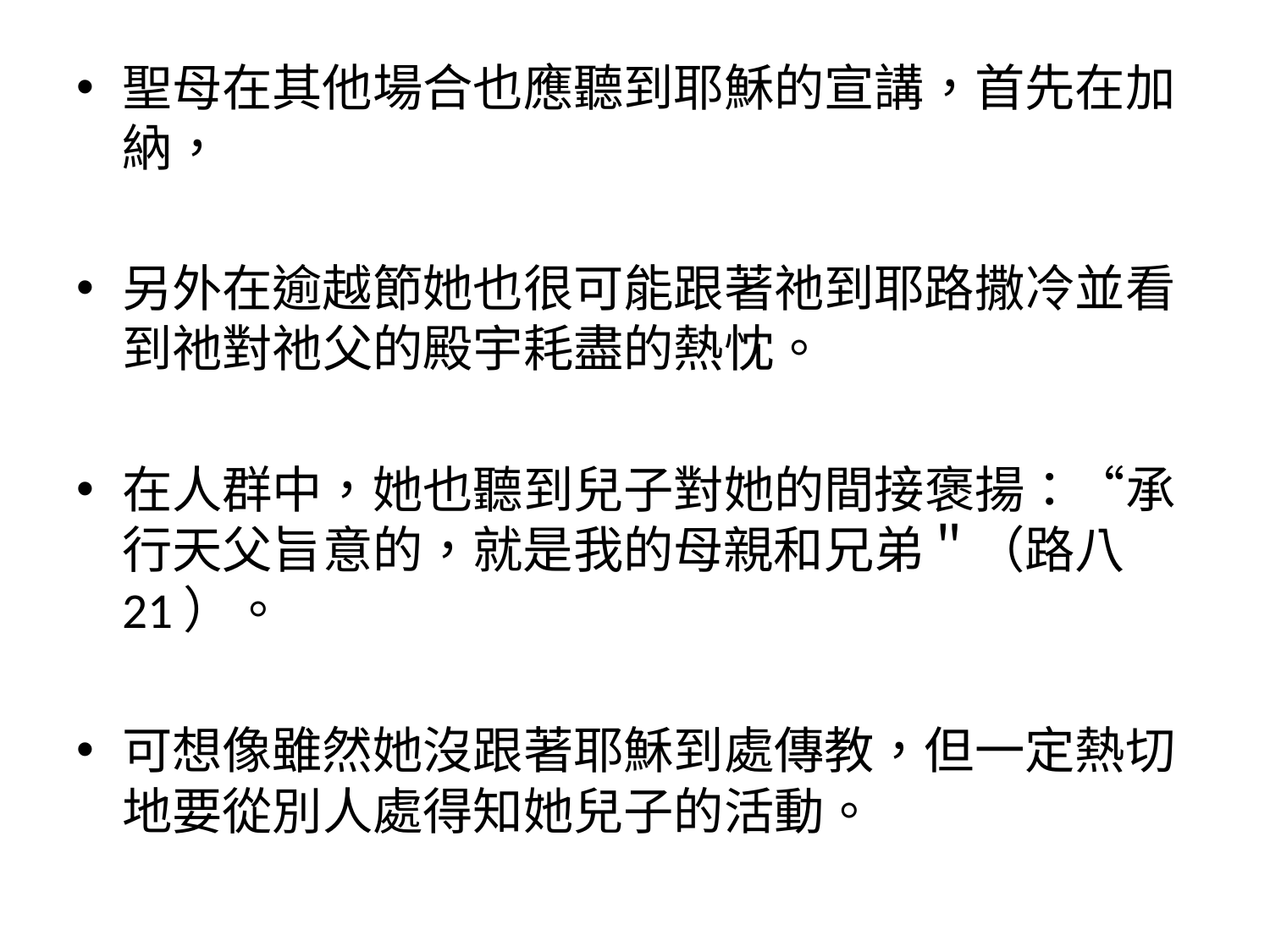

#
聖母在其他場合也應聽到耶穌的宣講，首先在加納，

另外在逾越節她也很可能跟著祂到耶路撒冷並看到祂對祂父的殿宇耗盡的熱忱。

在人群中，她也聽到兒子對她的間接褒揚：“承行天父旨意的，就是我的母親和兄弟＂（路八21）。

可想像雖然她沒跟著耶穌到處傳教，但一定熱切地要從別人處得知她兒子的活動。